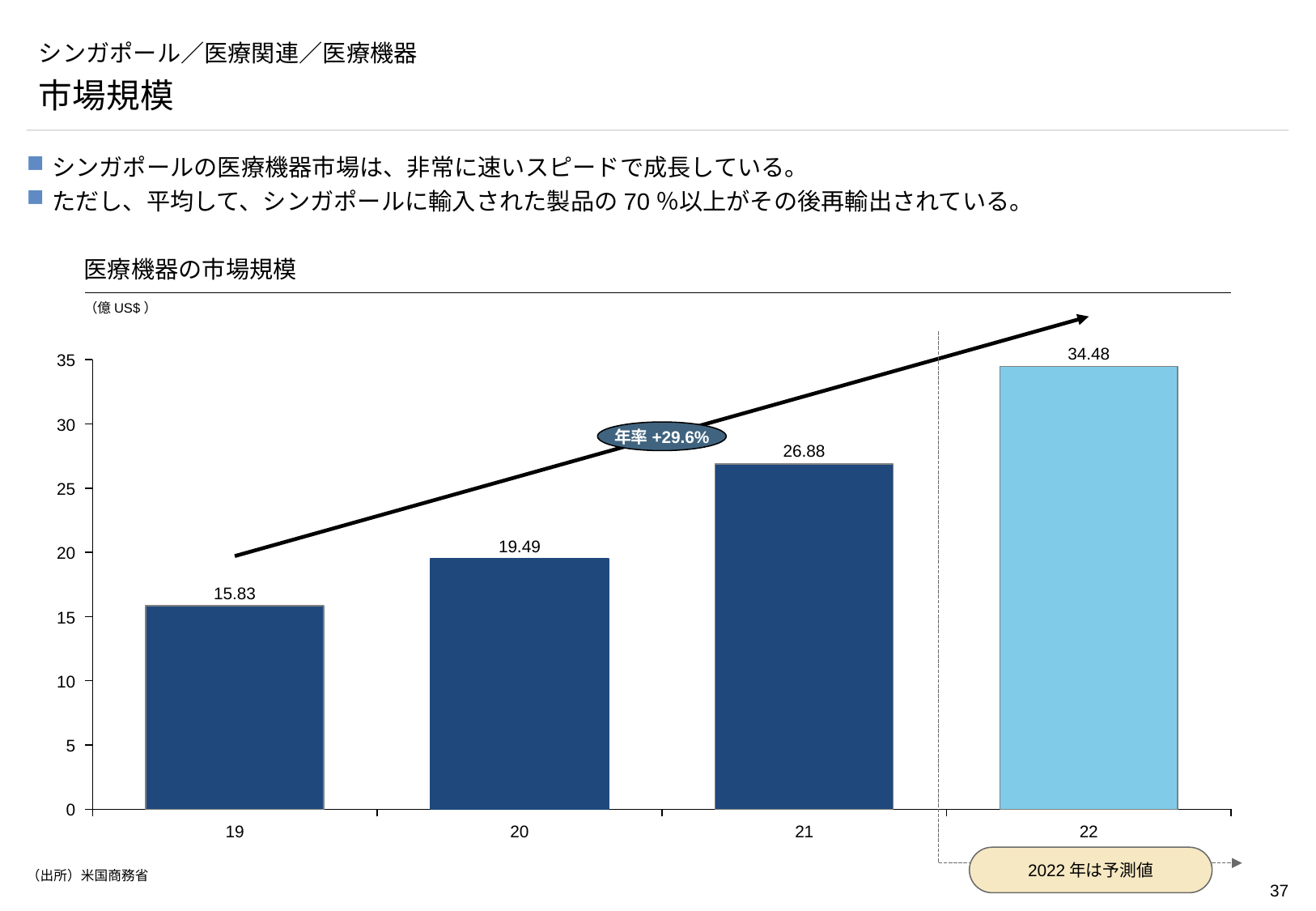

# シンガポール／医療関連／医療機器
市場規模
シンガポールの医療機器市場は、非常に速いスピードで成長している。
ただし、平均して、シンガポールに輸入された製品の70％以上がその後再輸出されている。
医療機器の市場規模
（億US$）

2022年は予測値
34.48

### Chart

| Category |  |
|---|---|
35
30
年率+29.6%
26.88
25
19.49
20
15.83
15
10
5
0
19
20
21
22
（出所）米国商務省